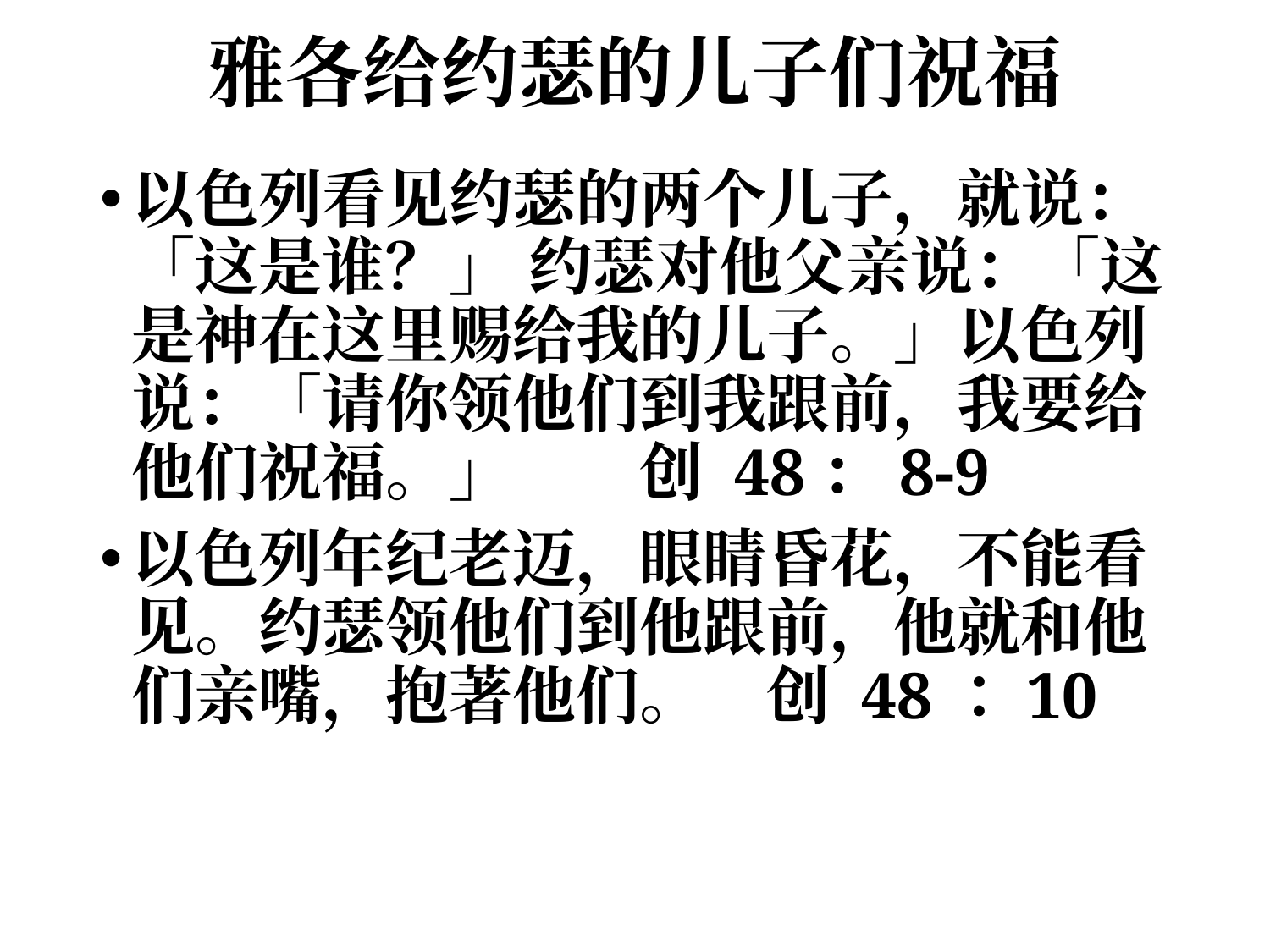

# 雅各给约瑟的儿子们祝福
以色列看见约瑟的两个儿子，就说：「这是谁？」 约瑟对他父亲说：「这是神在这里赐给我的儿子。」以色列说：「请你领他们到我跟前，我要给他们祝福。」 	创 48：8-9
以色列年纪老迈，眼睛昏花，不能看见。约瑟领他们到他跟前，他就和他们亲嘴，抱著他们。	创 48：10